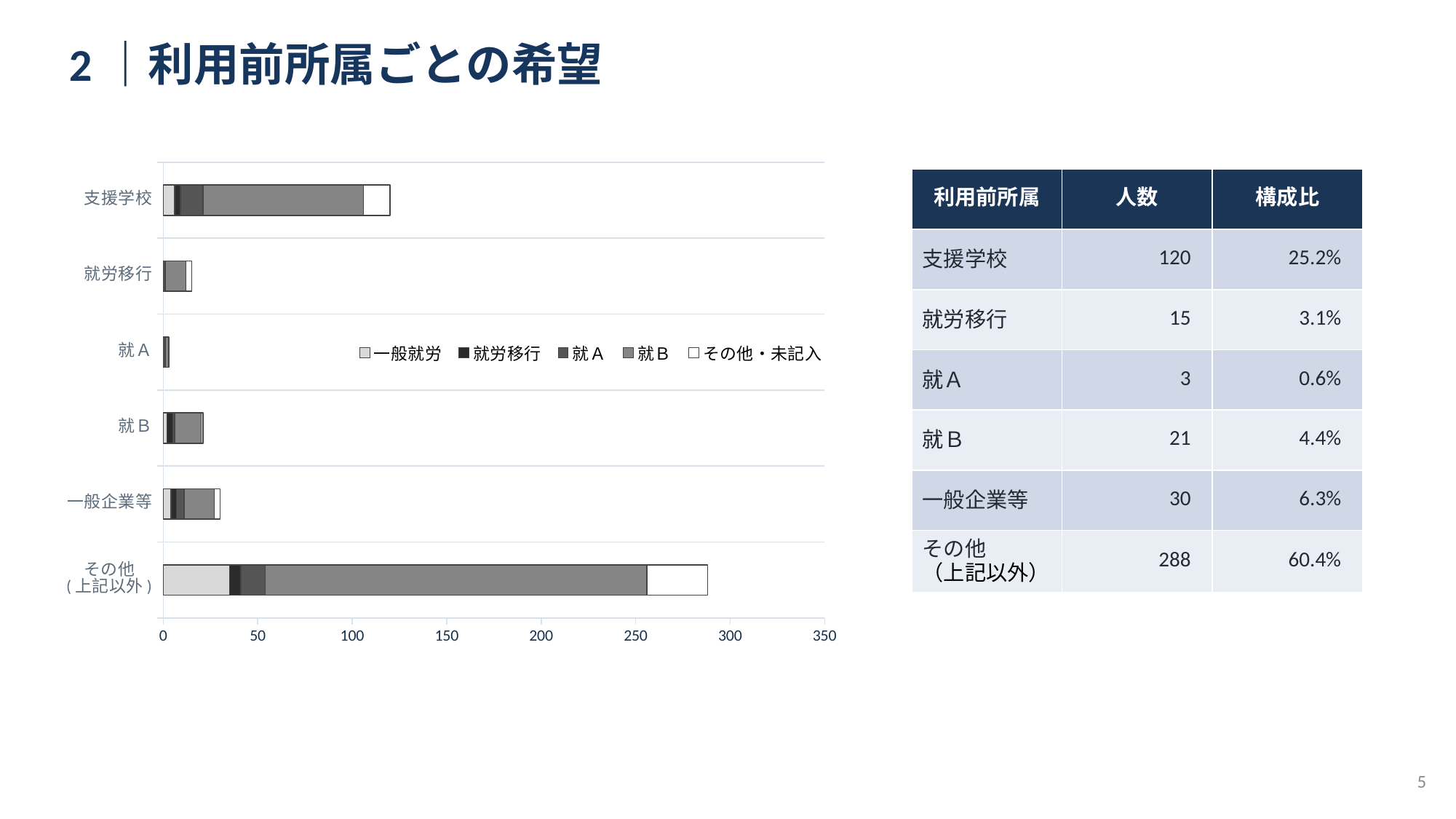

2｜利用前所属ごとの希望

### Chart

| Category | 一般就労 | 就労移行 | 就Ａ | 就Ｂ | その他・未記入 |
|---|---|---|---|---|---|
| その他
(上記以外) | 35.0 | 6.0 | 13.0 | 202.0 | 32.0 |
| 一般企業等 | 4.0 | 3.0 | 4.0 | 16.0 | 3.0 |
| 就Ｂ | 2.0 | 3.0 | 1.0 | 14.0 | 1.0 |
| 就Ａ | 0.0 | 0.0 | 1.0 | 2.0 | 0.0 |
| 就労移行 | 0.0 | 0.0 | 1.0 | 11.0 | 3.0 |
| 支援学校 | 6.0 | 3.0 | 12.0 | 85.0 | 14.0 |
| 利用前所属 | 人数 | 構成比 |
| --- | --- | --- |
| 支援学校 | 120 | 25.2% |
| 就労移行 | 15 | 3.1% |
| 就Ａ | 3 | 0.6% |
| 就Ｂ | 21 | 4.4% |
| 一般企業等 | 30 | 6.3% |
| その他 （上記以外） | 288 | 60.4% |
5